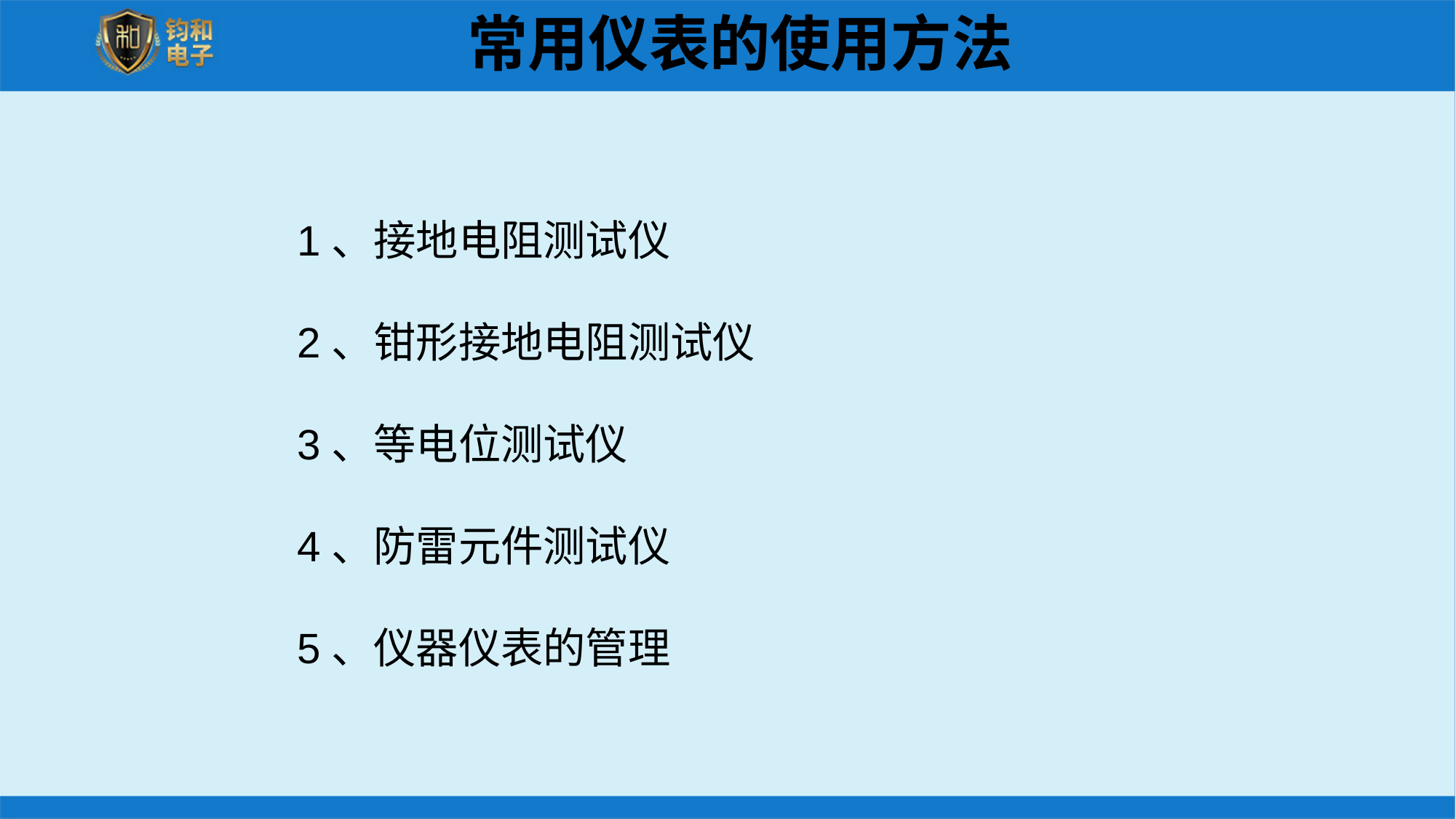

常用仪表的使用方法
1、接地电阻测试仪

2、钳形接地电阻测试仪

3、等电位测试仪

4、防雷元件测试仪

5、仪器仪表的管理